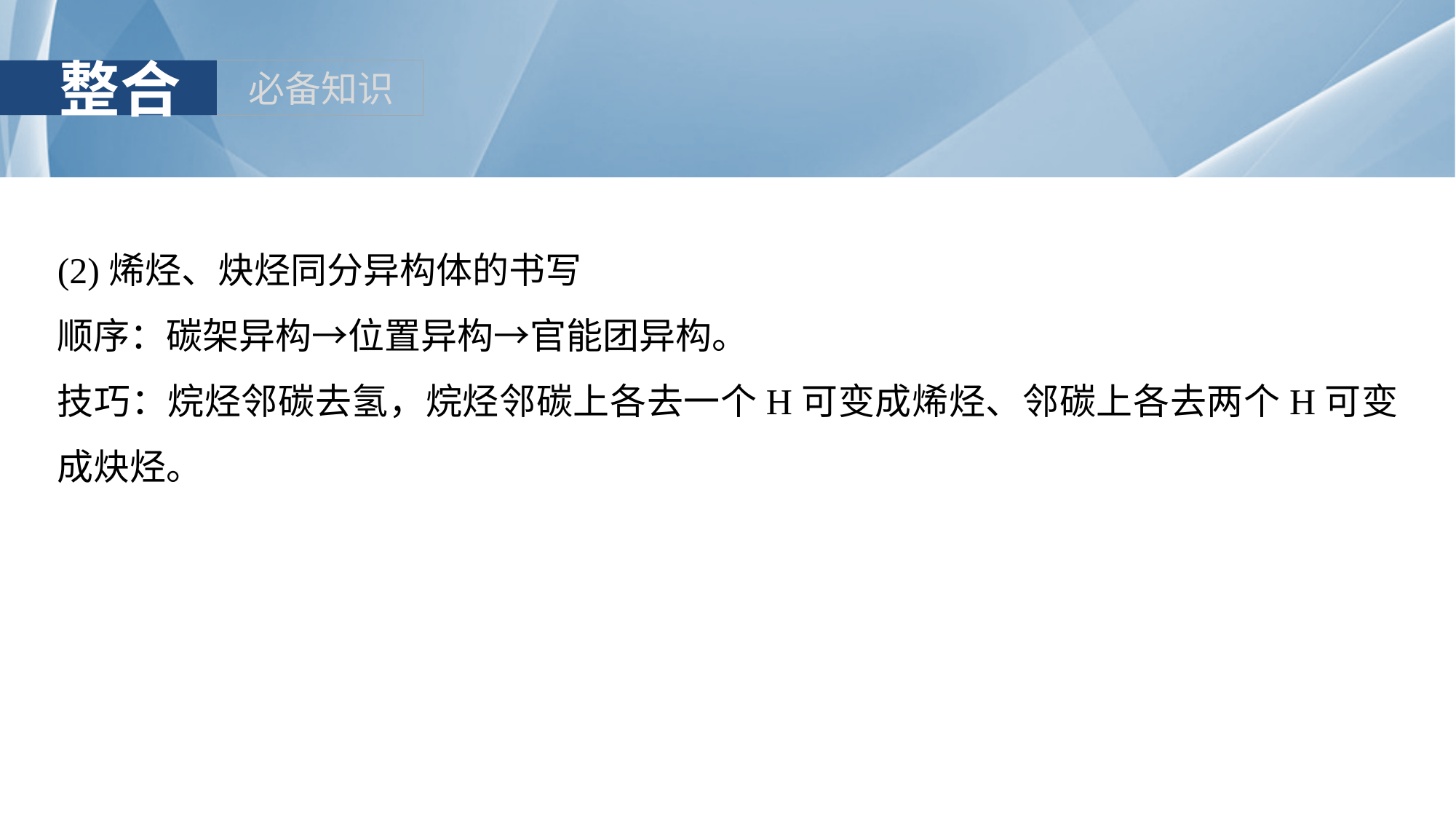

(2)烯烃、炔烃同分异构体的书写
顺序：碳架异构→位置异构→官能团异构。
技巧：烷烃邻碳去氢，烷烃邻碳上各去一个H可变成烯烃、邻碳上各去两个H可变成炔烃。